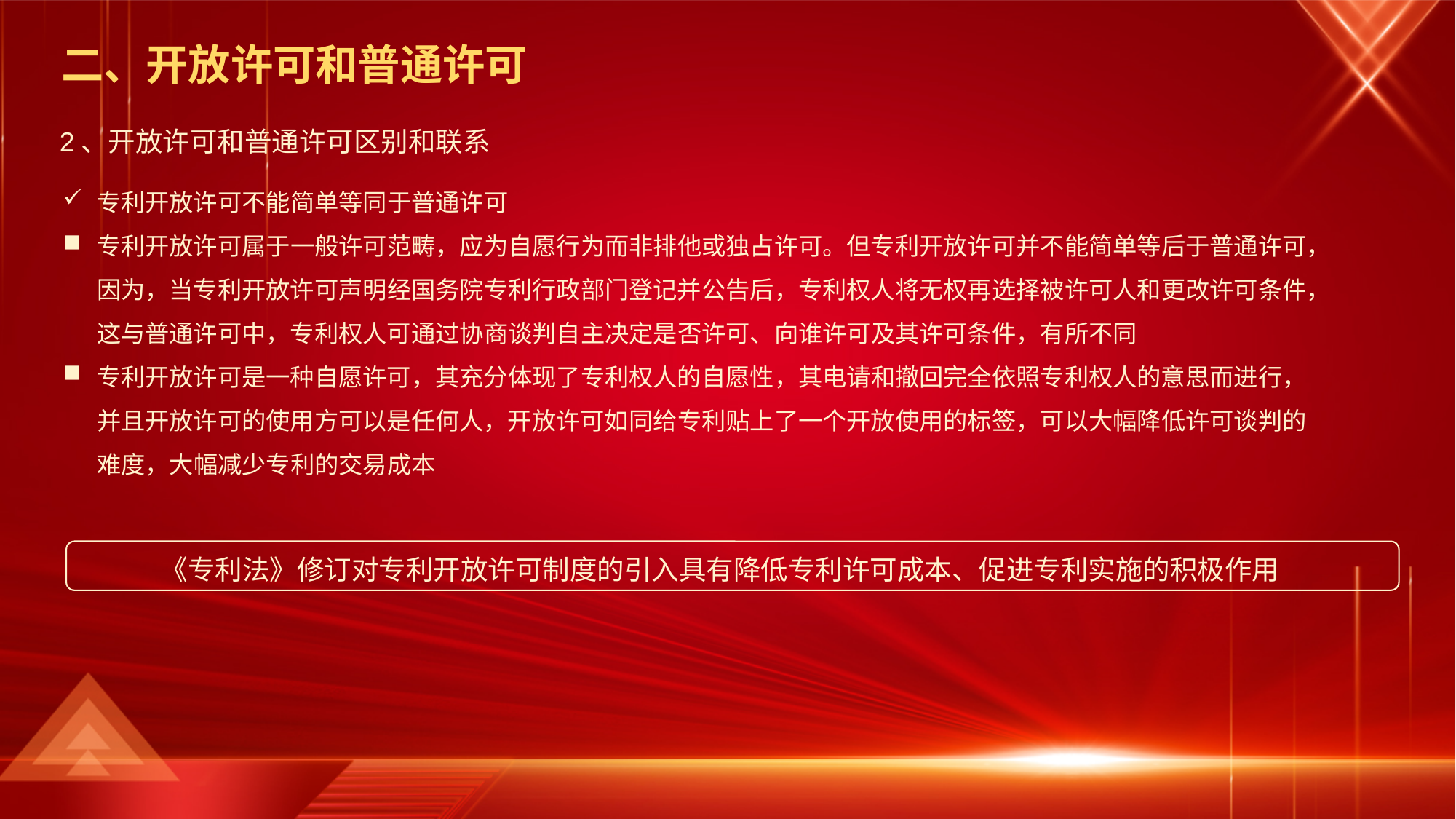

二、开放许可和普通许可
2、开放许可和普通许可区别和联系
专利开放许可不能简单等同于普通许可
专利开放许可属于一般许可范畴，应为自愿行为而非排他或独占许可。但专利开放许可并不能简单等后于普通许可，因为，当专利开放许可声明经国务院专利行政部门登记并公告后，专利权人将无权再选择被许可人和更改许可条件，这与普通许可中，专利权人可通过协商谈判自主决定是否许可、向谁许可及其许可条件，有所不同
专利开放许可是一种自愿许可，其充分体现了专利权人的自愿性，其电请和撤回完全依照专利权人的意思而进行，并且开放许可的使用方可以是任何人，开放许可如同给专利贴上了一个开放使用的标签，可以大幅降低许可谈判的难度，大幅减少专利的交易成本

    《专利法》修订对专利开放许可制度的引入具有降低专利许可成本、促进专利实施的积极作用